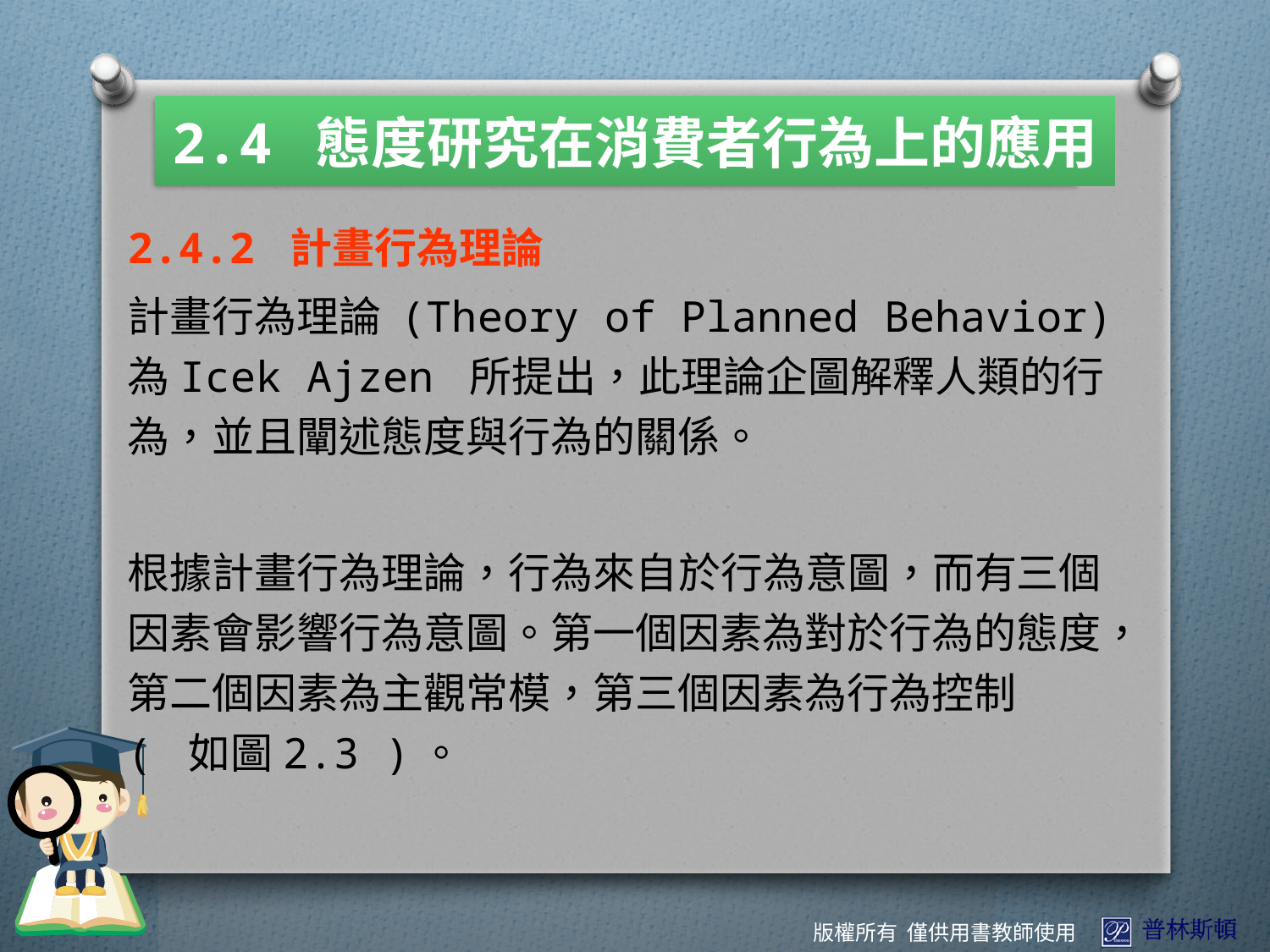

2.4 態度研究在消費者行為上的應用
2.4.2 計畫行為理論
計畫行為理論 (Theory of Planned Behavior) 為Icek Ajzen 所提出，此理論企圖解釋人類的行為，並且闡述態度與行為的關係。

根據計畫行為理論，行為來自於行為意圖，而有三個因素會影響行為意圖。第一個因素為對於行為的態度，第二個因素為主觀常模，第三個因素為行為控制 ( 如圖2.3 )。